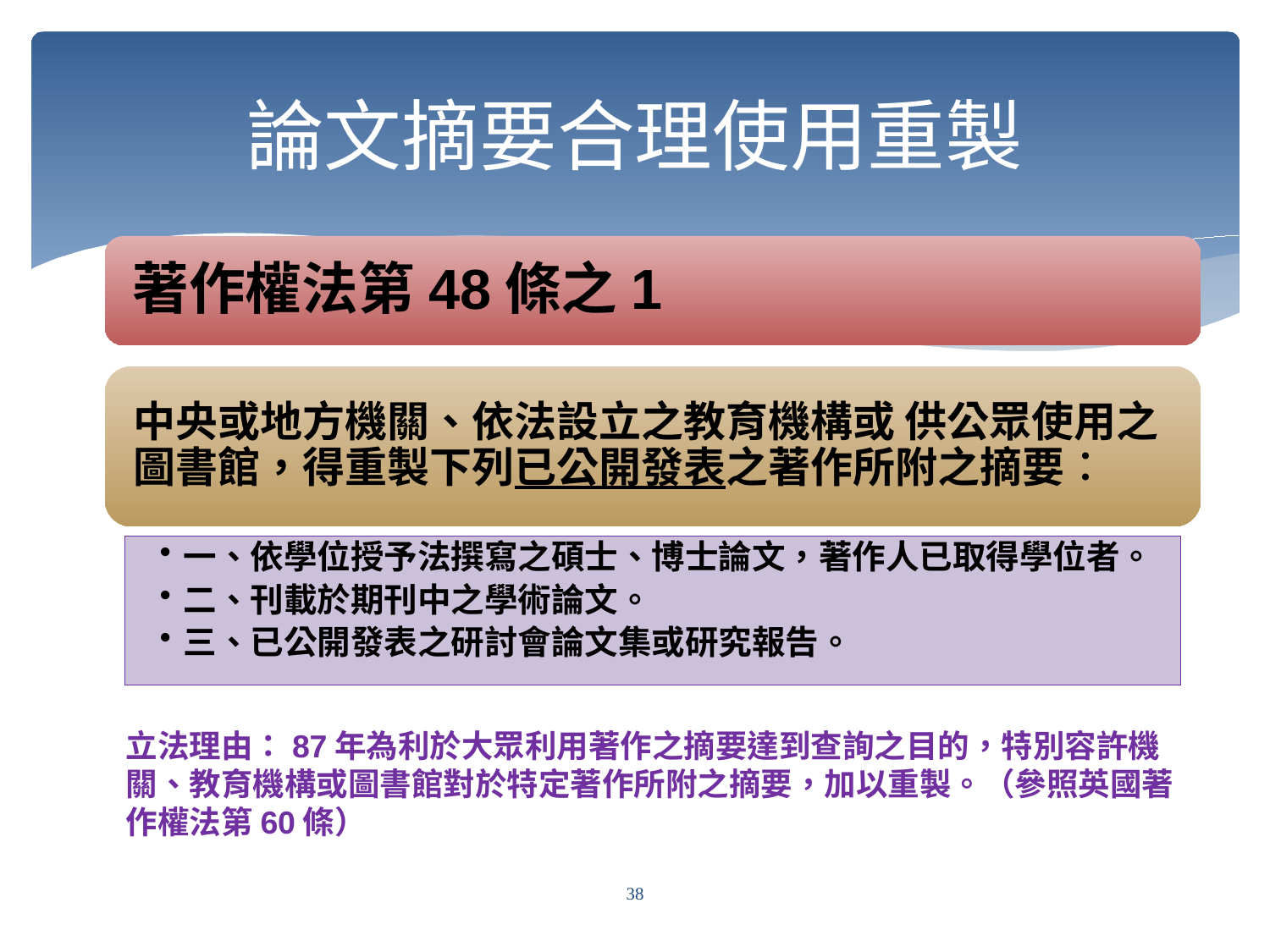

# 論文摘要合理使用重製
著作權法第48條之1
中央或地方機關、依法設立之教育機構或 供公眾使用之圖書館，得重製下列已公開發表之著作所附之摘要︰
一、依學位授予法撰寫之碩士、博士論文，著作人已取得學位者。
二、刊載於期刊中之學術論文。
三、已公開發表之研討會論文集或研究報告。
立法理由：87年為利於大眾利用著作之摘要達到查詢之目的，特別容許機關、教育機構或圖書館對於特定著作所附之摘要，加以重製。（參照英國著作權法第60條）
38